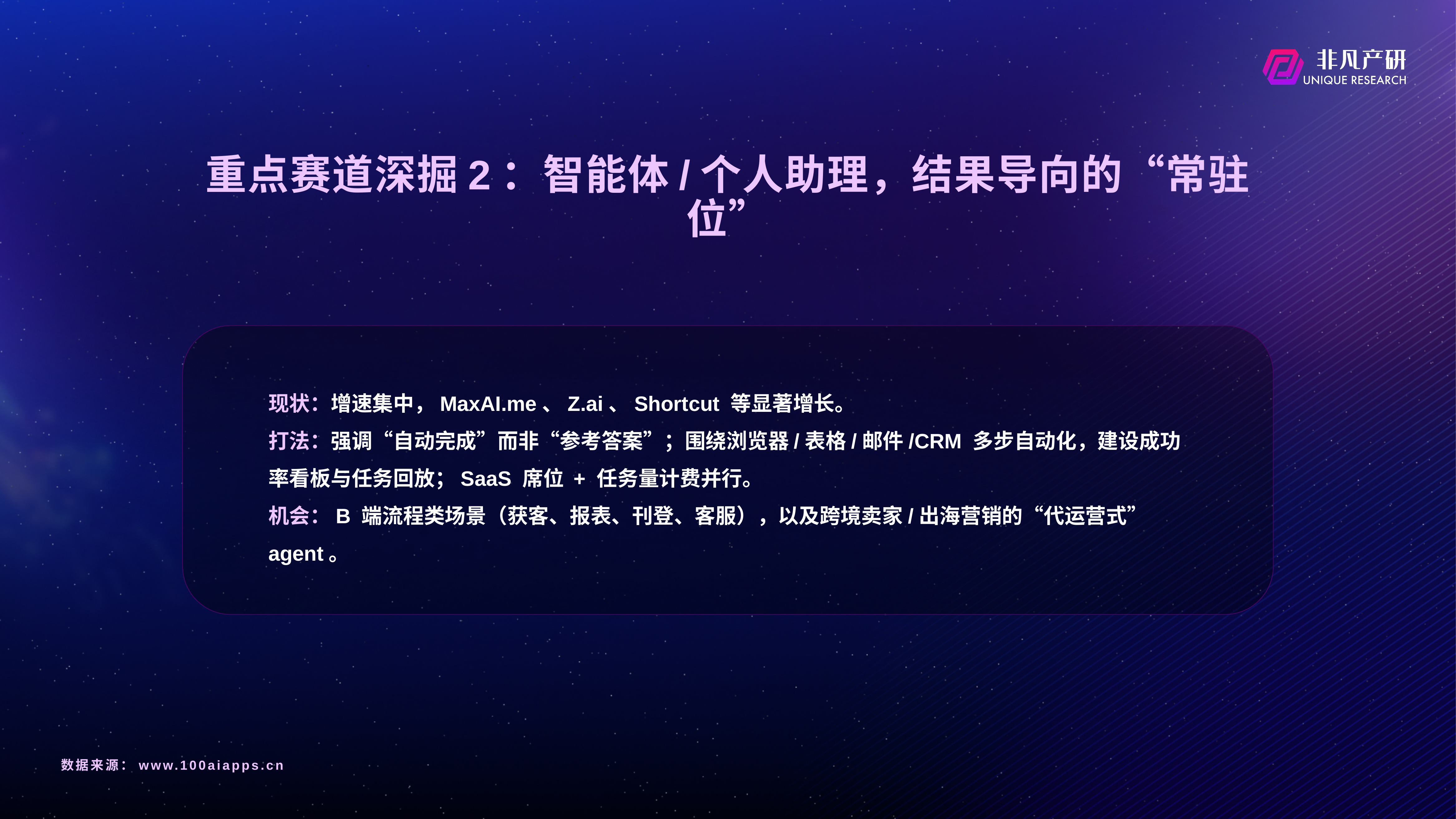

# 重点赛道深掘2：智能体/个人助理，结果导向的“常驻位”

现状：增速集中，MaxAI.me、Z.ai、Shortcut 等显著增长。
打法：强调“自动完成”而非“参考答案”；围绕浏览器/表格/邮件/CRM 多步自动化，建设成功率看板与任务回放；SaaS 席位 + 任务量计费并行。
机会：B 端流程类场景（获客、报表、刊登、客服），以及跨境卖家/出海营销的“代运营式” agent。